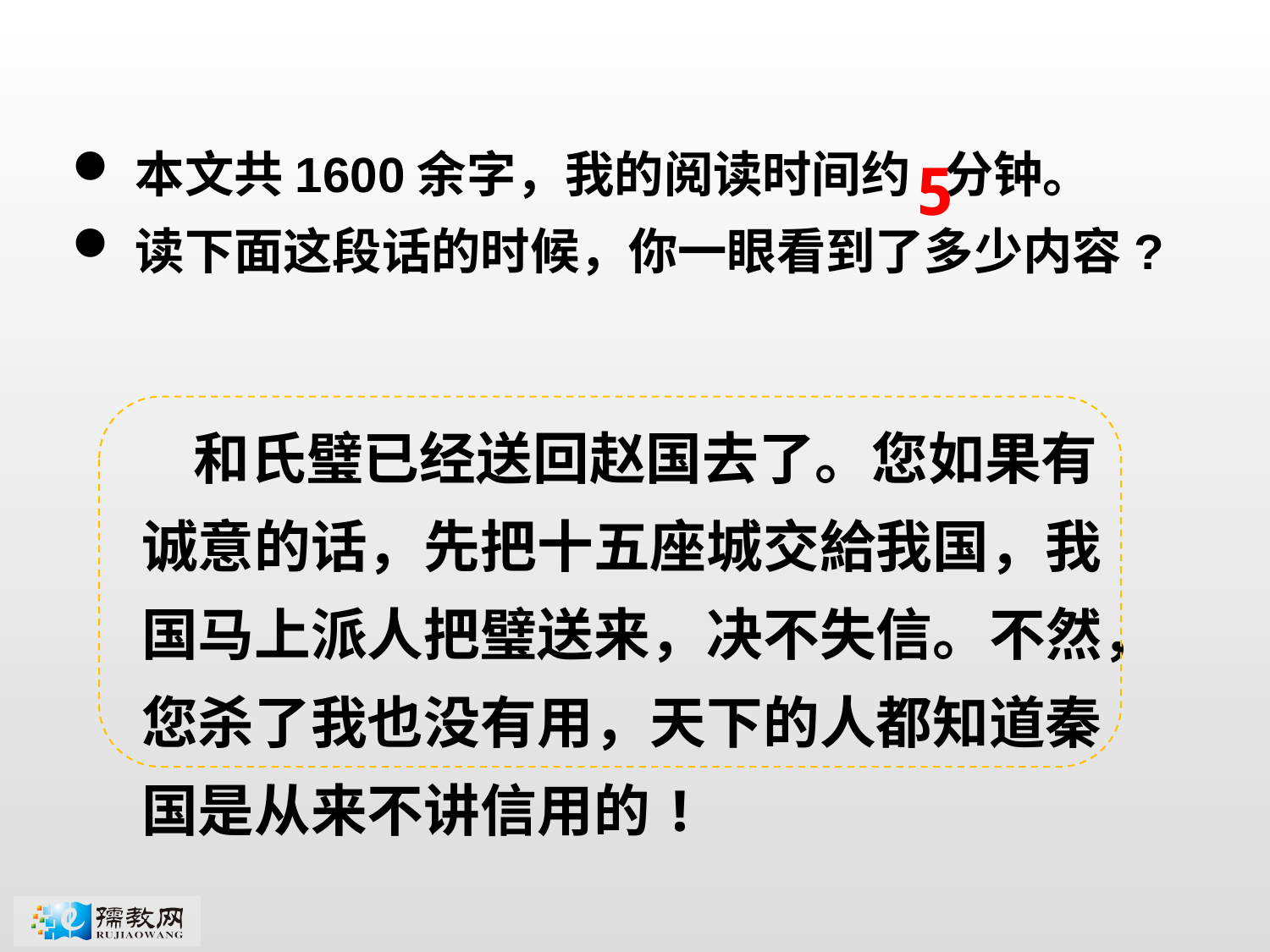

本文共1600余字，我的阅读时间约   分钟。
读下面这段话的时候，你一眼看到了多少内容?
5
   和氏璧已经送回赵国去了。您如果有诚意的话，先把十五座城交給我国，我国马上派人把璧送来，决不失信。不然，您杀了我也没有用，天下的人都知道秦国是从来不讲信用的!